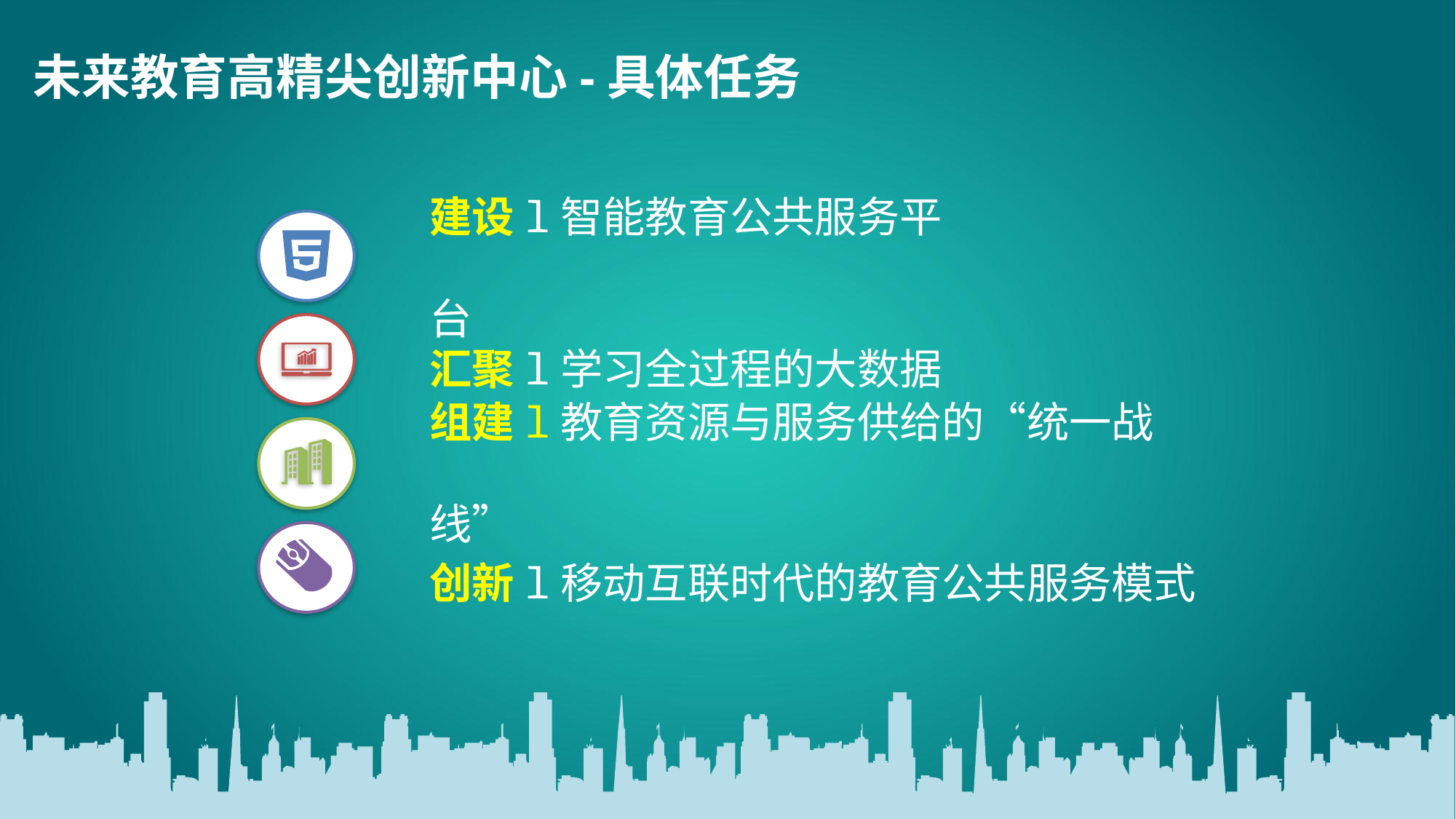

未来教育高精尖创新中心-具体任务
建设l智能教育公共服务平台

汇聚l学习全过程的大数据

组建l教育资源与服务供给的“统一战线”

创新l移动互联时代的教育公共服务模式